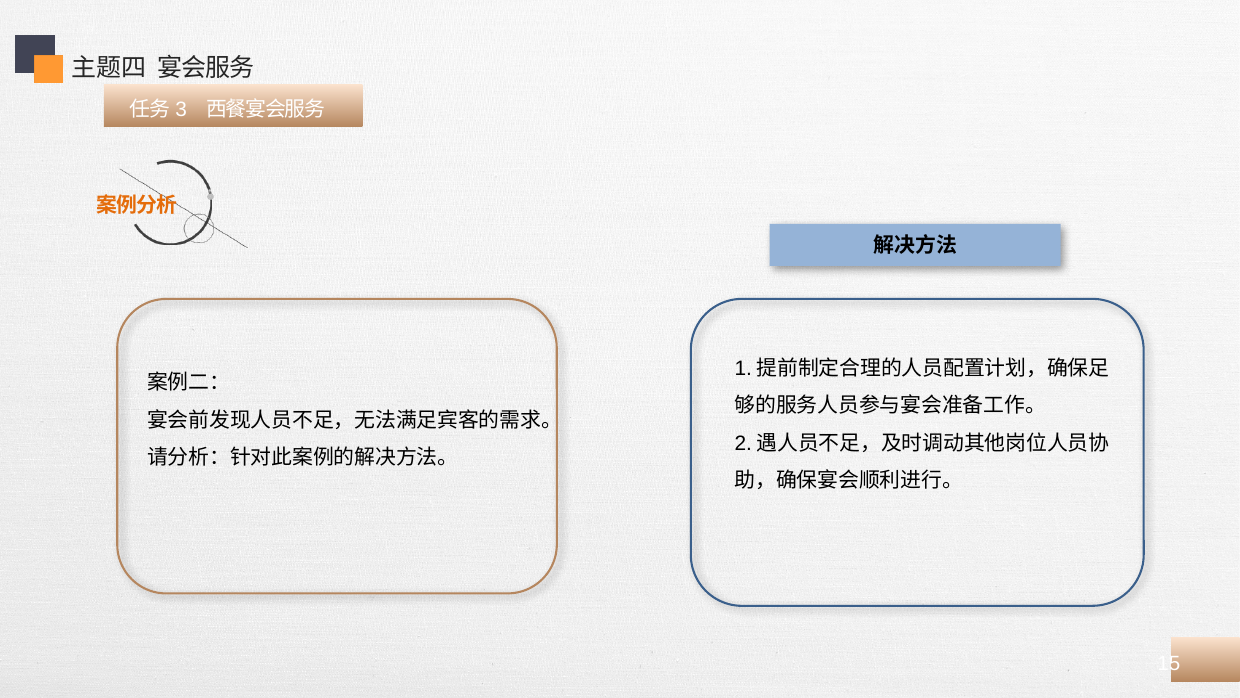

主题四  宴会服务
 任务3   西餐宴会服务
解决方法

案例二：
宴会前发现人员不足，无法满足宾客的需求。
请分析：针对此案例的解决方法。

1.提前制定合理的人员配置计划，确保足够的服务人员参与宴会准备工作。
2.遇人员不足，及时调动其他岗位人员协助，确保宴会顺利进行。